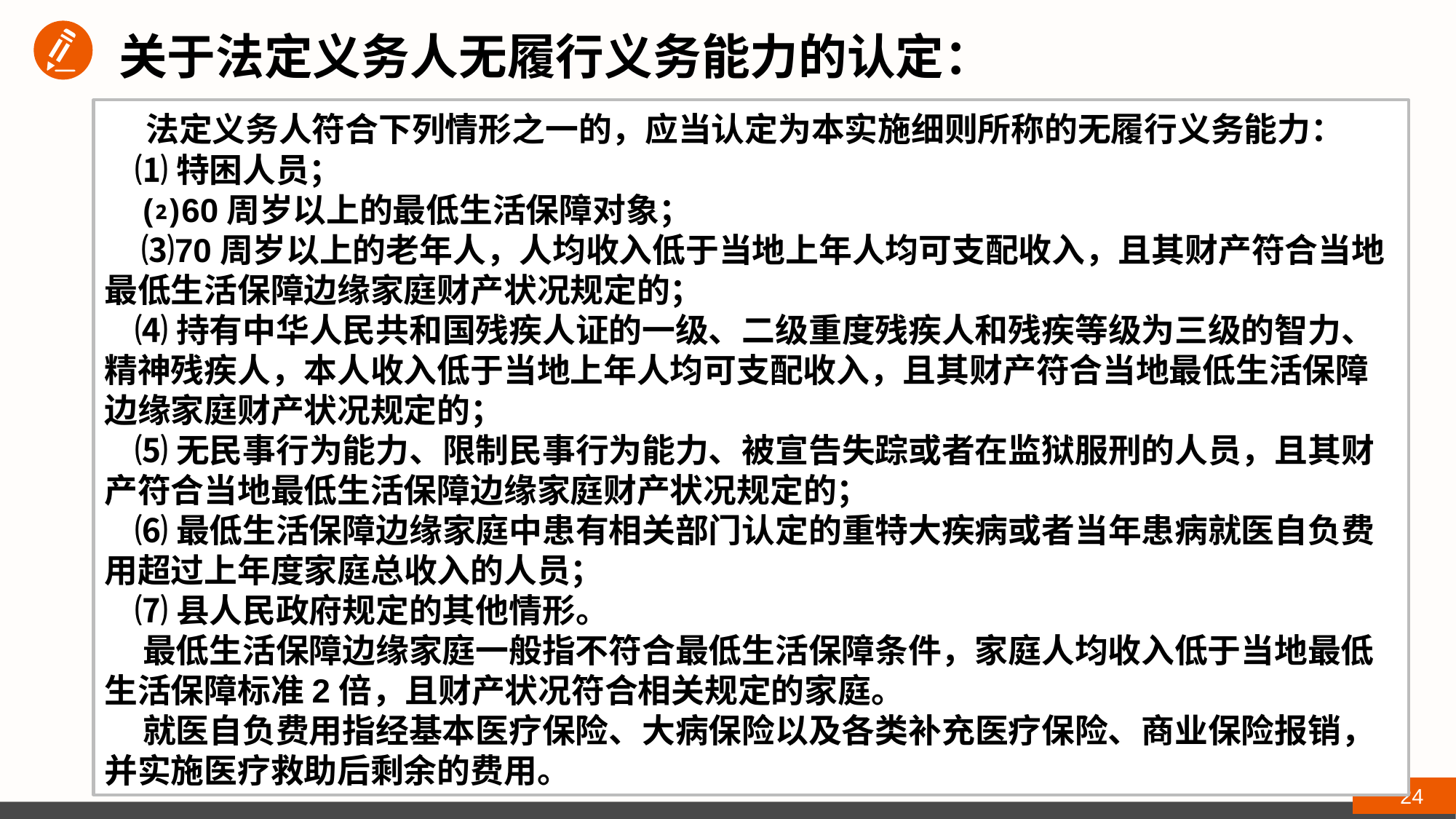

关于法定义务人无履行义务能力的认定：
    法定义务人符合下列情形之一的，应当认定为本实施细则所称的无履行义务能力：
    ⑴特困人员；
    ⑵60周岁以上的最低生活保障对象；
    ⑶70周岁以上的老年人，人均收入低于当地上年人均可支配收入，且其财产符合当地最低生活保障边缘家庭财产状况规定的；
    ⑷持有中华人民共和国残疾人证的一级、二级重度残疾人和残疾等级为三级的智力、精神残疾人，本人收入低于当地上年人均可支配收入，且其财产符合当地最低生活保障边缘家庭财产状况规定的；
    ⑸无民事行为能力、限制民事行为能力、被宣告失踪或者在监狱服刑的人员，且其财产符合当地最低生活保障边缘家庭财产状况规定的；
    ⑹最低生活保障边缘家庭中患有相关部门认定的重特大疾病或者当年患病就医自负费用超过上年度家庭总收入的人员；
    ⑺县人民政府规定的其他情形。
    最低生活保障边缘家庭一般指不符合最低生活保障条件，家庭人均收入低于当地最低生活保障标准2倍，且财产状况符合相关规定的家庭。
    就医自负费用指经基本医疗保险、大病保险以及各类补充医疗保险、商业保险报销，并实施医疗救助后剩余的费用。